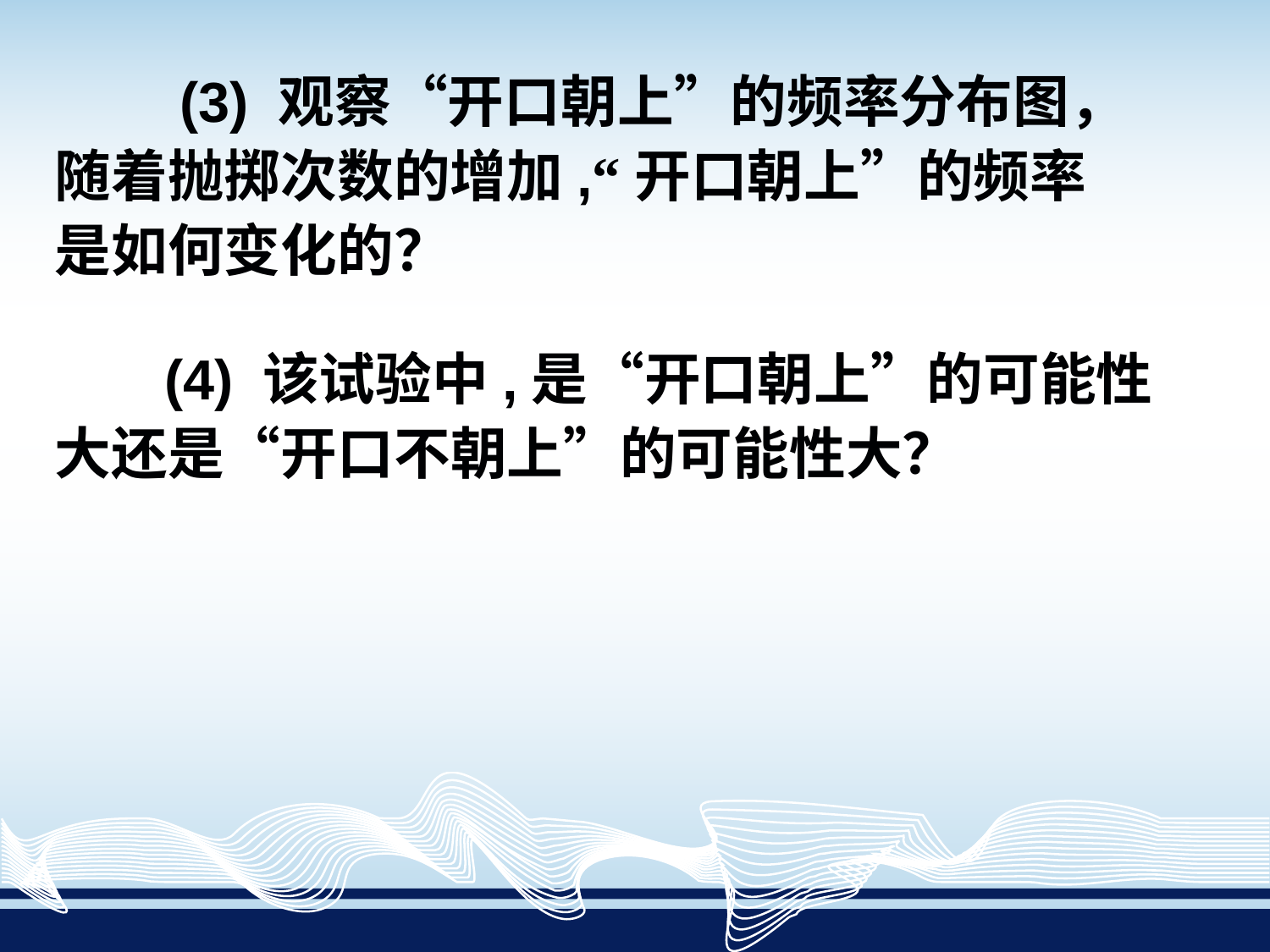

(3) 观察“开口朝上”的频率分布图，
随着抛掷次数的增加,“开口朝上”的频率
是如何变化的？
       (4) 该试验中,是“开口朝上”的可能性
大还是“开口不朝上”的可能性大？